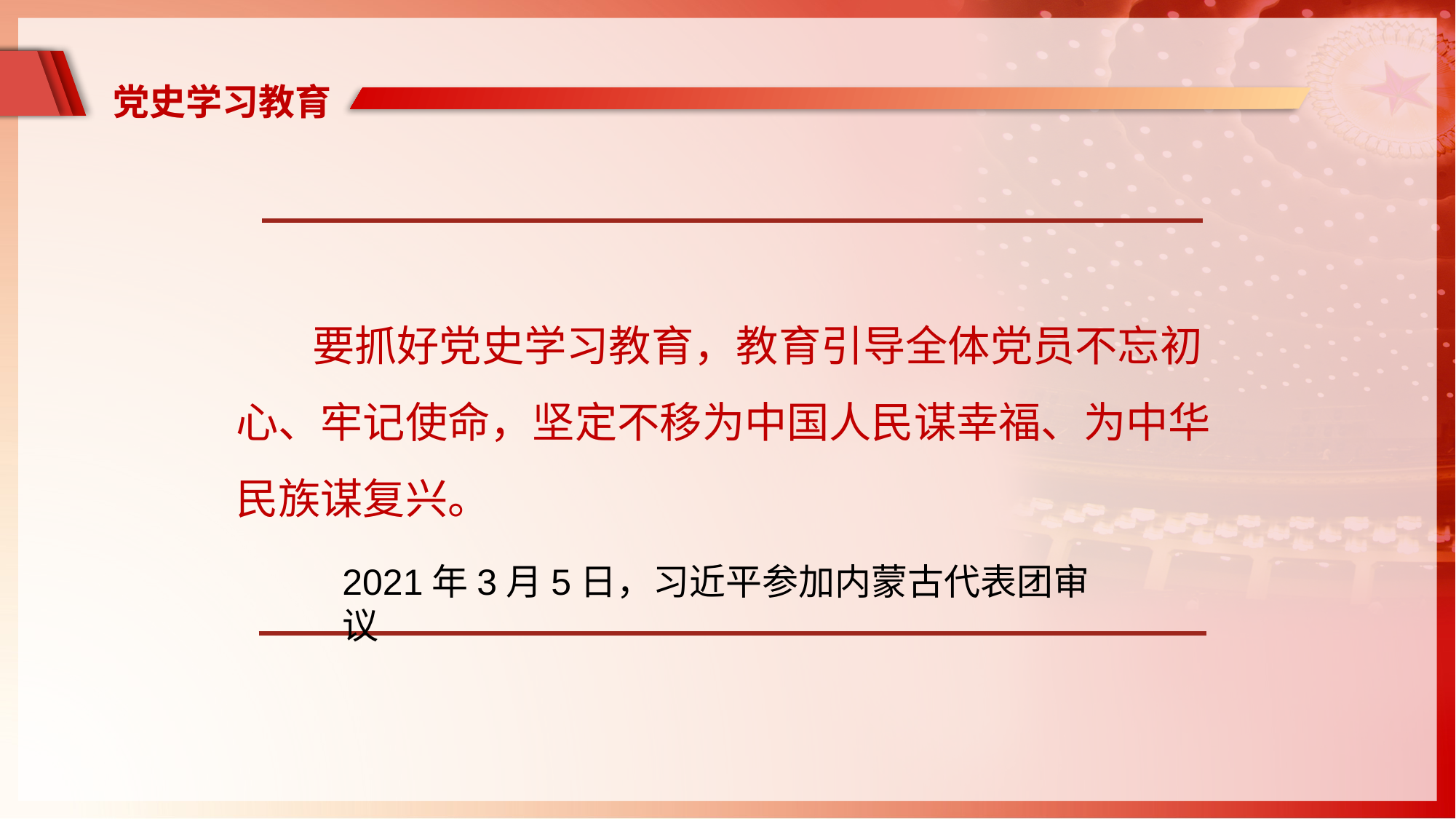

党史学习教育

       要抓好党史学习教育，教育引导全体党员不忘初心、牢记使命，坚定不移为中国人民谋幸福、为中华民族谋复兴。
2021年3月5日，习近平参加内蒙古代表团审议